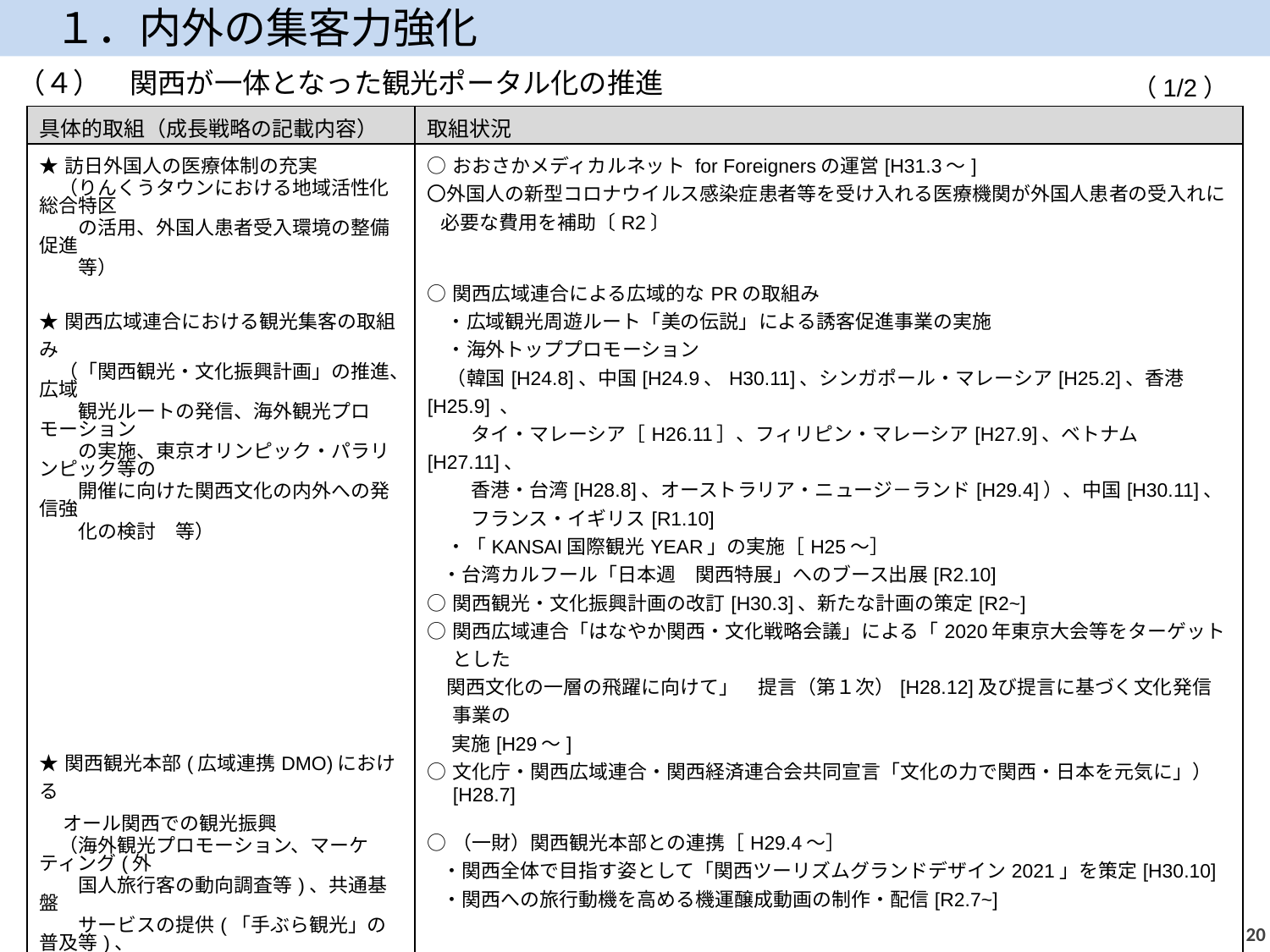

１．内外の集客力強化
（４）　関西が一体となった観光ポータル化の推進
（1/2）
| 具体的取組（成長戦略の記載内容） | 取組状況 |
| --- | --- |
| ★訪日外国人の医療体制の充実 　（りんくうタウンにおける地域活性化総合特区 　　の活用、外国人患者受入環境の整備促進　 　　等） ★関西広域連合における観光集客の取組み 　（「関西観光・文化振興計画」の推進、広域 　　観光ルートの発信、海外観光プロモーション 　　の実施、東京オリンピック・パラリンピック等の 　　開催に向けた関西文化の内外への発信強 　　化の検討　等） ★関西観光本部(広域連携DMO)における 　 オール関西での観光振興 　（海外観光プロモーション、マーケティング(外 　　国人旅行客の動向調査等)、共通基盤 　　サービスの提供(「手ぶら観光」の普及等)、　 　　人材育成、文化振興、情報発信　等） ★通訳案内士制度の充実改善・人材育成な 　 どによる訪日外国人に対するサービス向上 　（通訳案内士を育成するための研修の実施　 　　等） | ○おおさかメディカルネット for Foreignersの運営[H31.3～]　 〇外国人の新型コロナウイルス感染症患者等を受け入れる医療機関が外国人患者の受入れに必要な費用を補助〔R2〕 ○関西広域連合による広域的なPRの取組み 　・広域観光周遊ルート「美の伝説」による誘客促進事業の実施 　・海外トッププロモーション 　（韓国[H24.8]、中国[H24.9、H30.11]、シンガポール・マレーシア[H25.2]、香港[H25.9] 、 　　 タイ・マレーシア［H26.11］、フィリピン・マレーシア[H27.9]、ベトナム[H27.11]、 　　 香港・台湾[H28.8]、オーストラリア・ニュージ－ランド[H29.4]）、中国[H30.11]、 　　 フランス・イギリス[R1.10] 　・「KANSAI国際観光YEAR」の実施［H25～］ ・台湾カルフール「日本週　関西特展」へのブース出展[R2.10] ○関西観光・文化振興計画の改訂[H30.3]、新たな計画の策定[R2~] ○関西広域連合「はなやか関西・文化戦略会議」による「2020年東京大会等をターゲットとした 関西文化の一層の飛躍に向けて」　提言（第１次）[H28.12]及び提言に基づく文化発信事業の 　 実施[H29～] ○文化庁・関西広域連合・関西経済連合会共同宣言「文化の力で関西・日本を元気に」）[H28.7] ○（一財）関西観光本部との連携［H29.4～］ ・関西全体で目指す姿として「関西ツーリズムグランドデザイン2021」を策定[H30.10] ・関西への旅行動機を高める機運醸成動画の制作・配信[R2.7~] ○関西広域連合による通訳案内士の登録・育成等 　・関西広域連合に登録している通訳案内士向けに品位の保持、資質の向上等を図ることを目的として　 　　研修を実施[H25~] ○「りんくうタウン・泉佐野市域」地域活性化総合特区による国際医療交流の拠点づくり 　・特区指定[H23.12]、現行の計画認定[H28.6] （H30.4数値目標変更） 　・地域通訳案内士（特区ガイド）の養成研修の実施[H24～H30] |
20